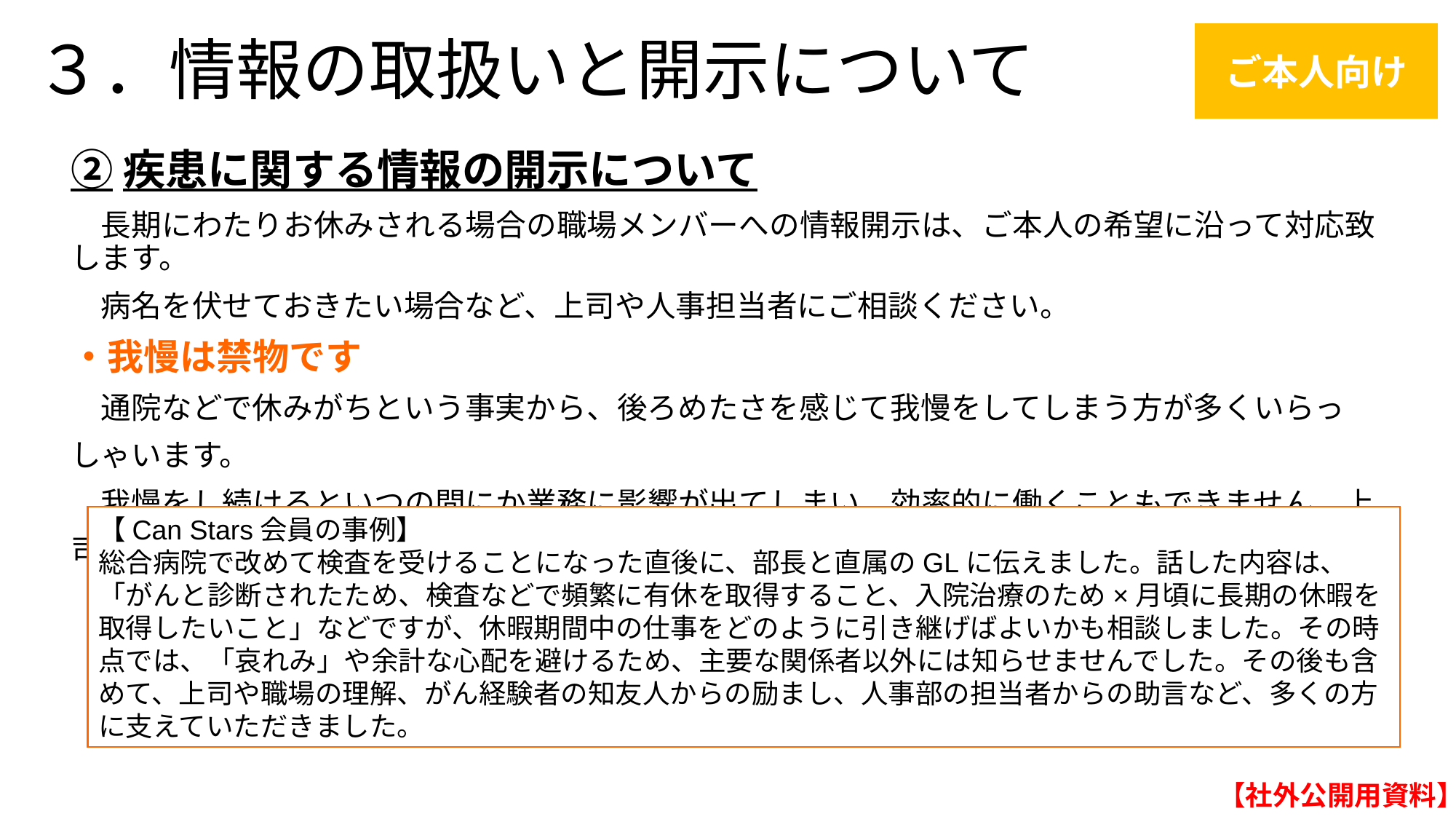

# ３．情報の取扱いと開示について
ご本人向け
②疾患に関する情報の開示について
　長期にわたりお休みされる場合の職場メンバーへの情報開示は、ご本人の希望に沿って対応致します。
　病名を伏せておきたい場合など、上司や人事担当者にご相談ください。
・我慢は禁物です
　通院などで休みがちという事実から、後ろめたさを感じて我慢をしてしまう方が多くいらっしゃいます。
　我慢をし続けるといつの間にか業務に影響が出てしまい、効率的に働くこともできません。上司に相談したり、
　自分ができることを考えてみましょう。

【Can Stars会員の事例】
総合病院で改めて検査を受けることになった直後に、部長と直属のGLに伝えました。話した内容は、「がんと診断されたため、検査などで頻繁に有休を取得すること、入院治療のため×月頃に長期の休暇を取得したいこと」などですが、休暇期間中の仕事をどのように引き継げばよいかも相談しました。その時点では、「哀れみ」や余計な心配を避けるため、主要な関係者以外には知らせませんでした。その後も含めて、上司や職場の理解、がん経験者の知友人からの励まし、人事部の担当者からの助言など、多くの方に支えていただきました。
【社外公開用資料】